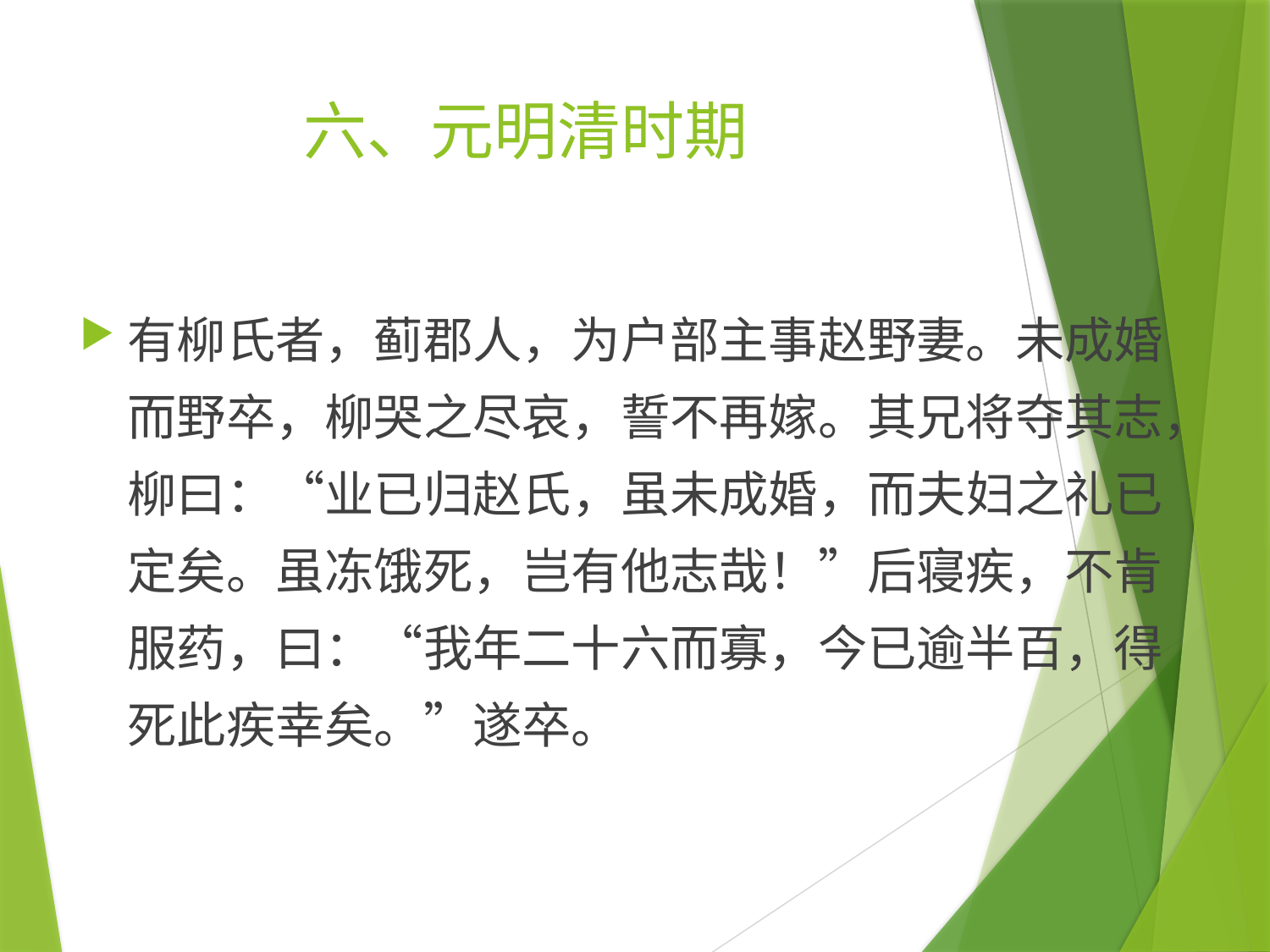

# 六、元明清时期
有柳氏者，蓟郡人，为户部主事赵野妻。未成婚而野卒，柳哭之尽哀，誓不再嫁。其兄将夺其志，柳曰：“业已归赵氏，虽未成婚，而夫妇之礼已定矣。虽冻饿死，岂有他志哉！”后寝疾，不肯服药，曰：“我年二十六而寡，今已逾半百，得死此疾幸矣。”遂卒。